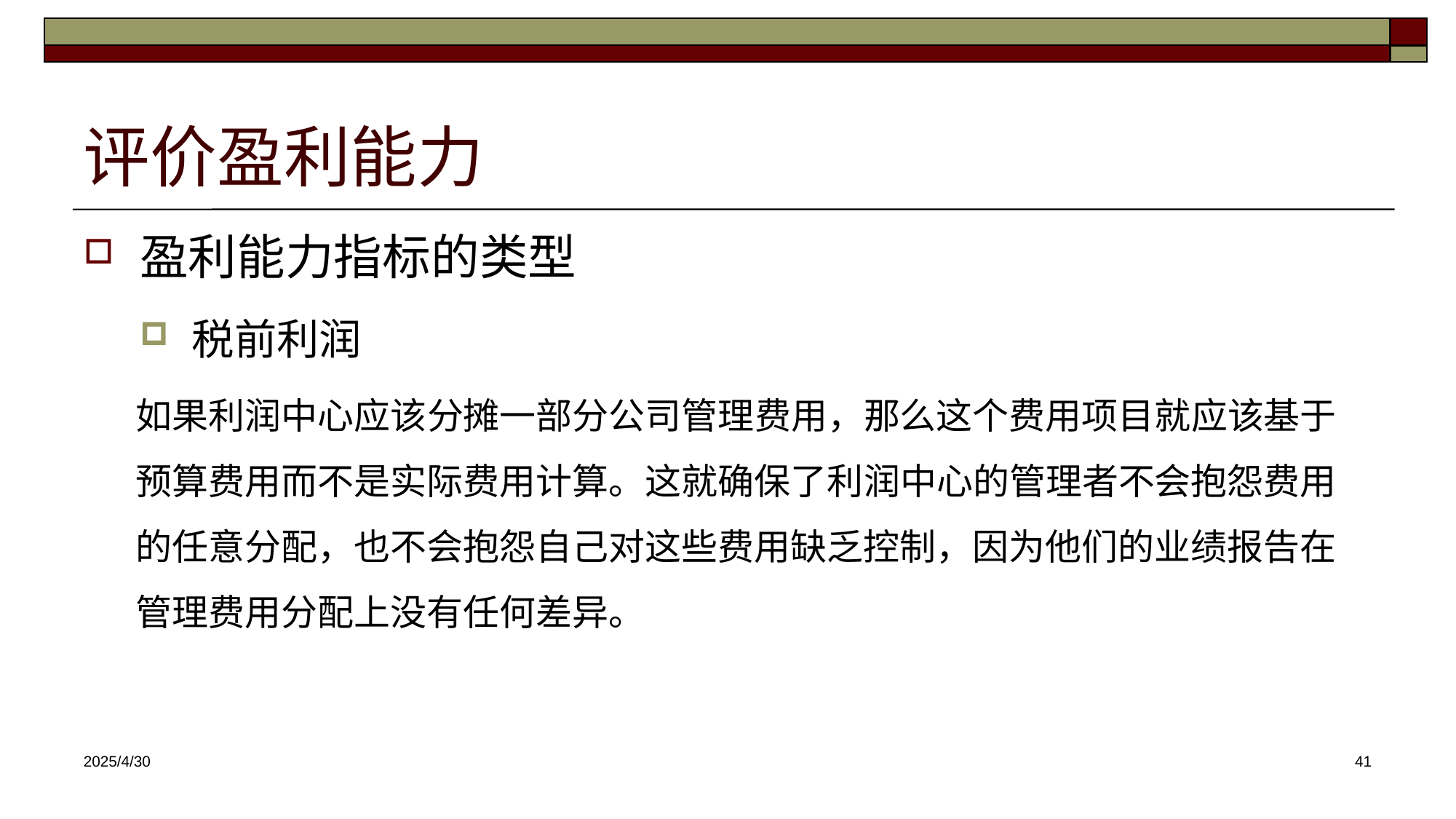

# 评价盈利能力
盈利能力指标的类型
税前利润
如果利润中心应该分摊一部分公司管理费用，那么这个费用项目就应该基于预算费用而不是实际费用计算。这就确保了利润中心的管理者不会抱怨费用的任意分配，也不会抱怨自己对这些费用缺乏控制，因为他们的业绩报告在管理费用分配上没有任何差异。
2025/4/30
41